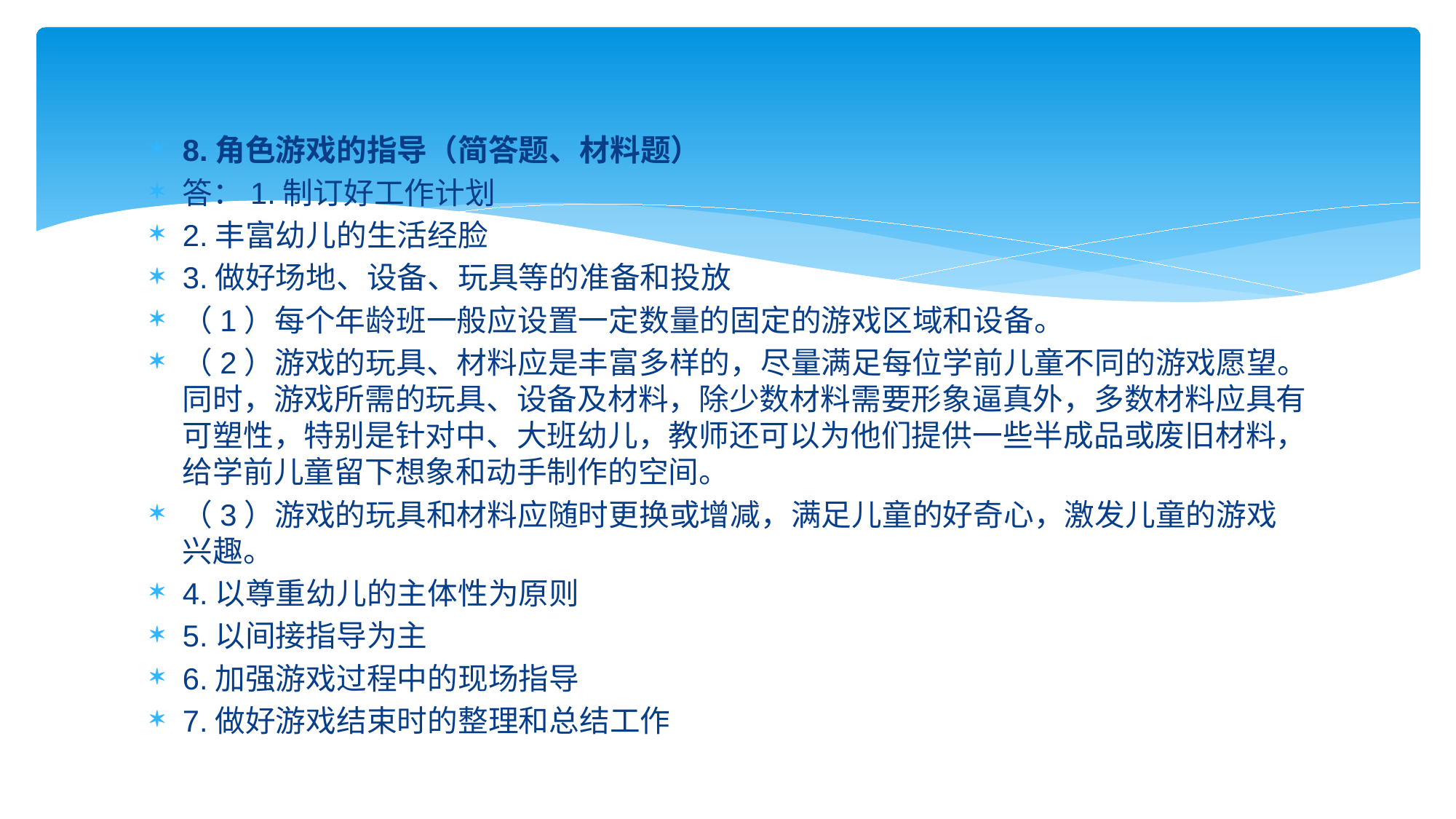

8.角色游戏的指导（简答题、材料题）
答：1.制订好工作计划
2.丰富幼儿的生活经脸
3.做好场地、设备、玩具等的准备和投放
（1）每个年龄班一般应设置一定数量的固定的游戏区域和设备。
（2）游戏的玩具、材料应是丰富多样的，尽量满足每位学前儿童不同的游戏愿望。同时，游戏所需的玩具、设备及材料，除少数材料需要形象逼真外，多数材料应具有可塑性，特别是针对中、大班幼儿，教师还可以为他们提供一些半成品或废旧材料，给学前儿童留下想象和动手制作的空间。
（3）游戏的玩具和材料应随时更换或增减，满足儿童的好奇心，激发儿童的游戏兴趣。
4.以尊重幼儿的主体性为原则
5.以间接指导为主
6.加强游戏过程中的现场指导
7.做好游戏结束时的整理和总结工作